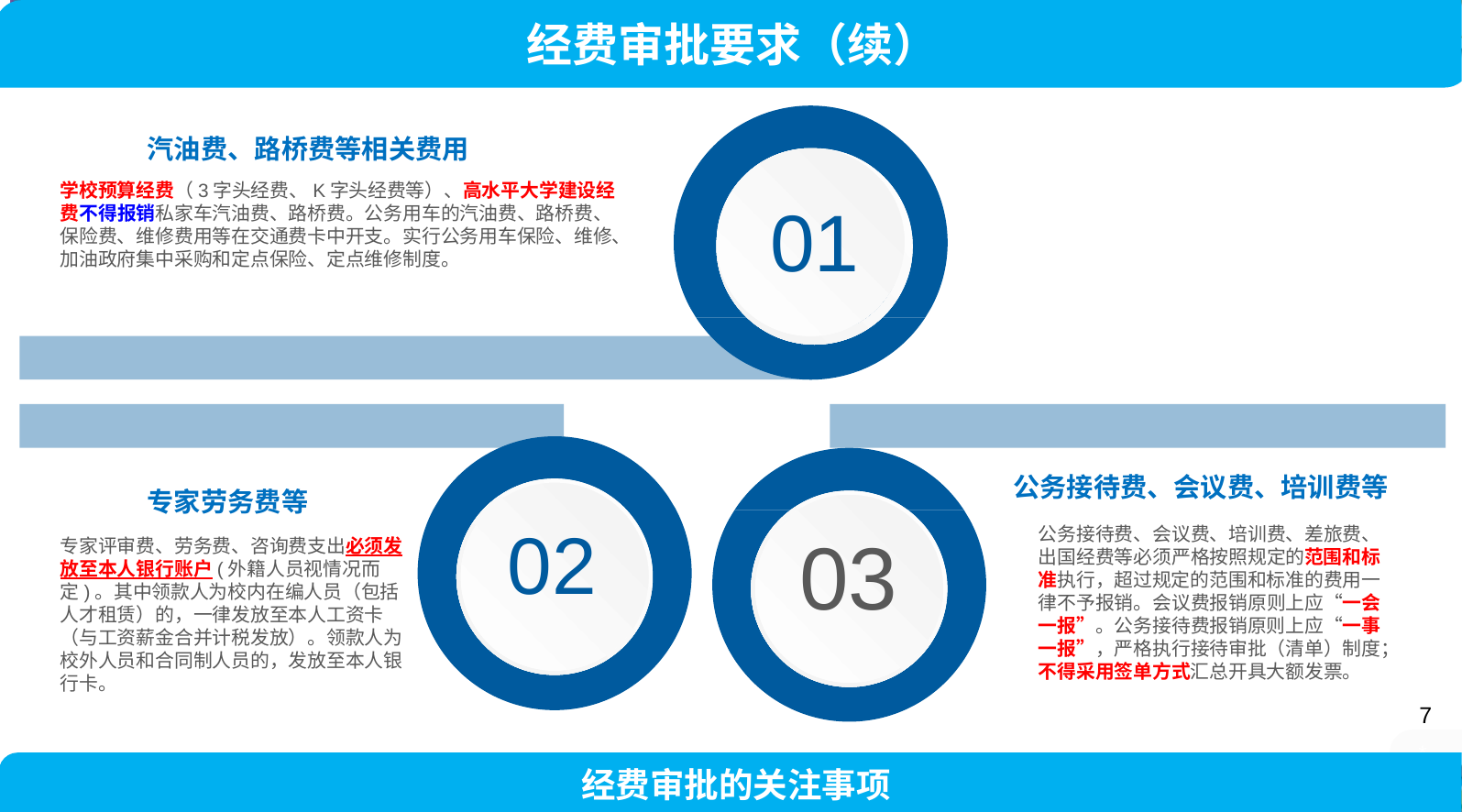

经费审批要求（续）
工作中存在的问题
LOGO

汽油费、路桥费等相关费用
学校预算经费（3字头经费、K字头经费等）、高水平大学建设经费不得报销私家车汽油费、路桥费。公务用车的汽油费、路桥费、保险费、维修费用等在交通费卡中开支。实行公务用车保险、维修、加油政府集中采购和定点保险、定点维修制度。

01

公务接待费、会议费、培训费等
公务接待费、会议费、培训费、差旅费、出国经费等必须严格按照规定的范围和标准执行，超过规定的范围和标准的费用一律不予报销。会议费报销原则上应“一会一报”。公务接待费报销原则上应“一事一报”，严格执行接待审批（清单）制度；不得采用签单方式汇总开具大额发票。
专家劳务费等
专家评审费、劳务费、咨询费支出必须发放至本人银行账户(外籍人员视情况而定)。其中领款人为校内在编人员（包括人才租赁）的，一律发放至本人工资卡（与工资薪金合并计税发放）。领款人为校外人员和合同制人员的，发放至本人银行卡。

02

03
7

*
经费审批的关注事项
延时符